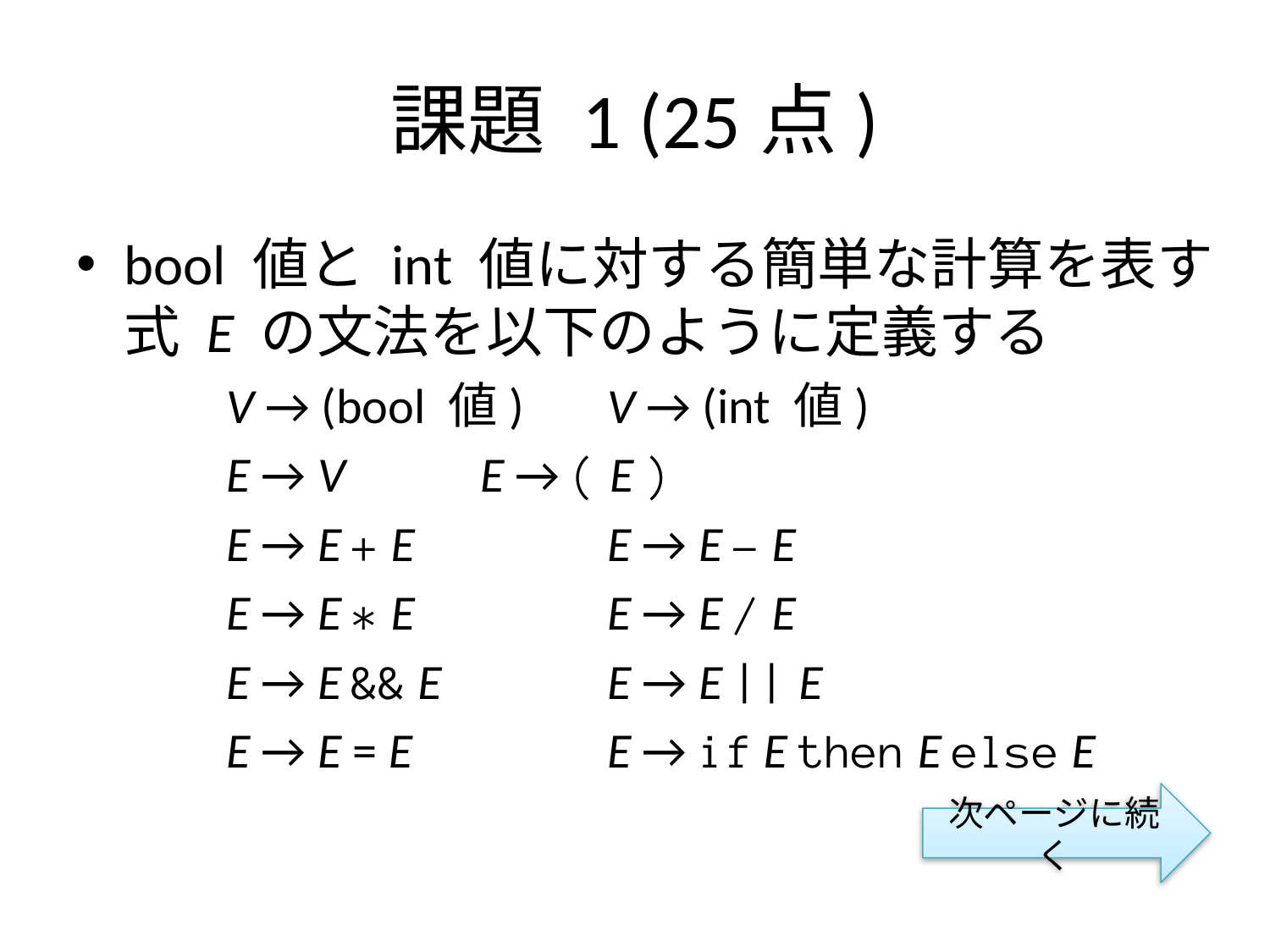

# 課題 1 (25点)
bool 値と int 値に対する簡単な計算を表す
式 E の文法を以下のように定義する
V → (bool 値)	V → (int 値)
E → V		E → ( E )
E → E + E		E → E - E
E → E * E		E → E / E
E → E && E		E → E || E
E → E = E		E → if E then E else E
次ページに続く